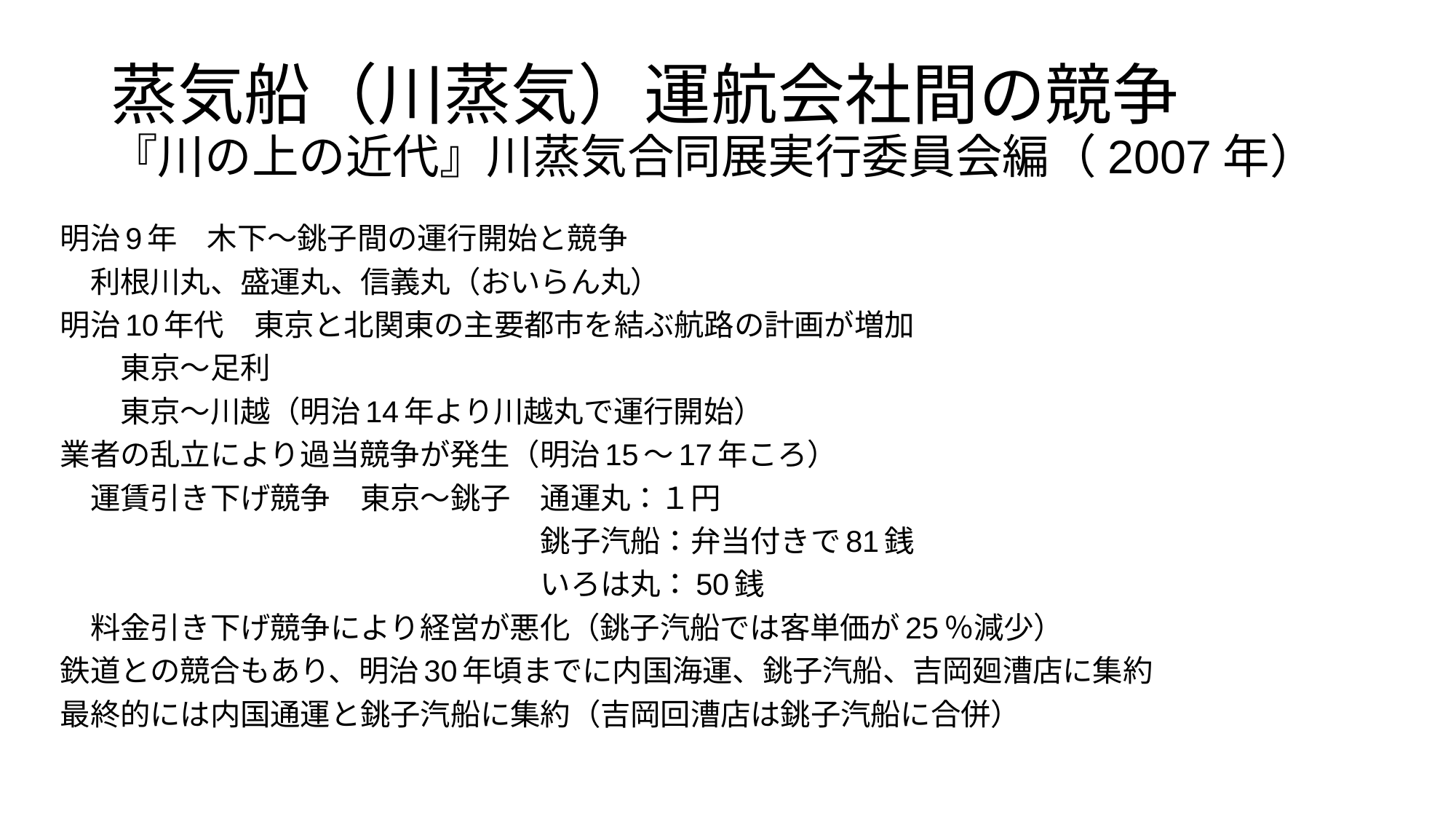

# 蒸気船（川蒸気）運航会社間の競争 『川の上の近代』川蒸気合同展実行委員会編（2007年）
明治9年　木下～銚子間の運行開始と競争
　利根川丸、盛運丸、信義丸（おいらん丸）
明治10年代　東京と北関東の主要都市を結ぶ航路の計画が増加
　　東京～足利
　　東京～川越（明治14年より川越丸で運行開始）
業者の乱立により過当競争が発生（明治15～17年ころ）
　運賃引き下げ競争　東京～銚子　通運丸：１円
　　　　　　　　　　　　　　　　銚子汽船：弁当付きで81銭
　　　　　　　　　　　　　　　　いろは丸：50銭
　料金引き下げ競争により経営が悪化（銚子汽船では客単価が25％減少）
鉄道との競合もあり、明治30年頃までに内国海運、銚子汽船、吉岡廻漕店に集約
最終的には内国通運と銚子汽船に集約（吉岡回漕店は銚子汽船に合併）